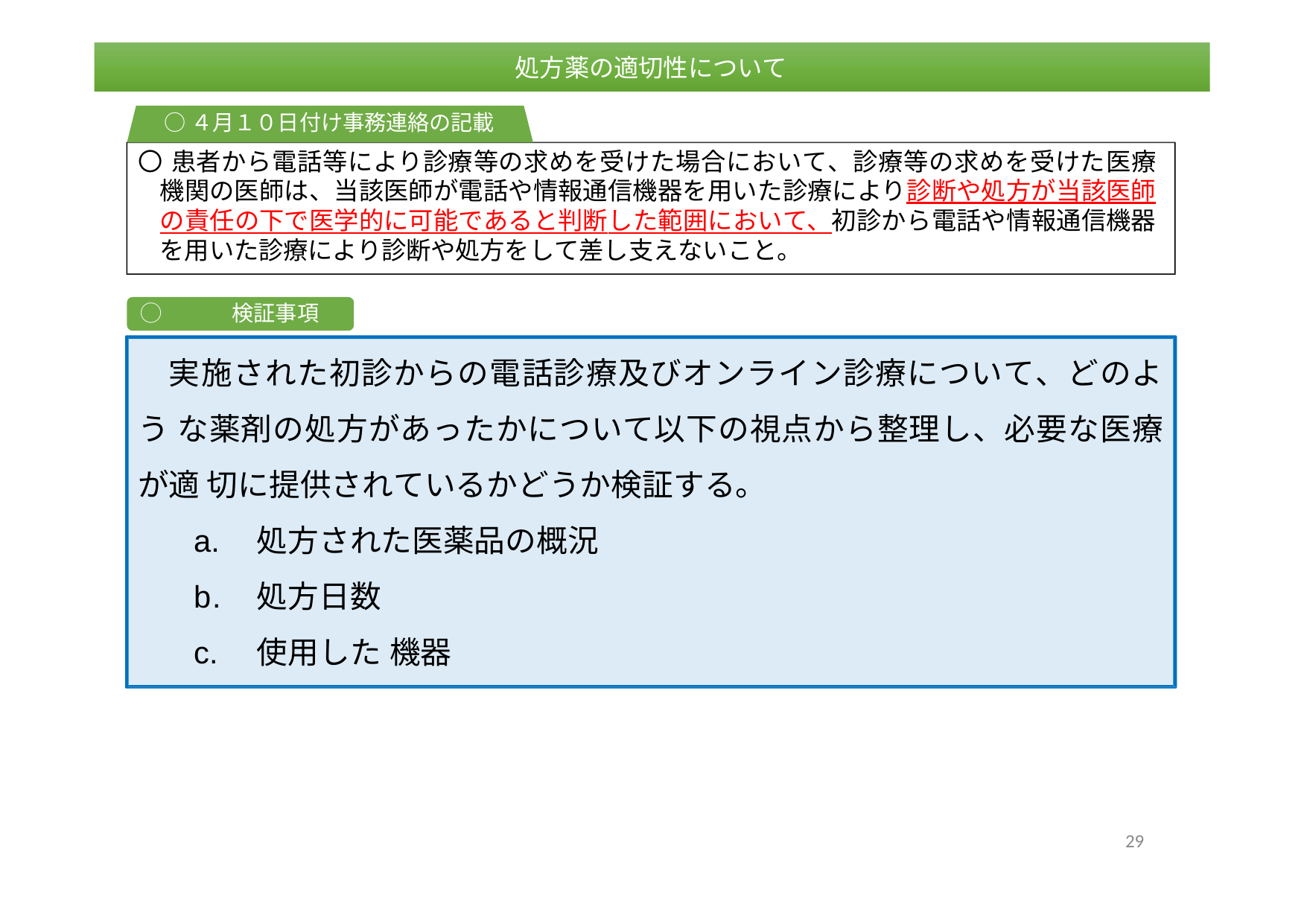

処方薬の適切性について

○４月１０日付け事務連絡の記載
〇 患者から電話等により診療等の求めを受けた場合において、診療等の求めを受けた医療 機関の医師は、当該医師が電話や情報通信機器を用いた診療により診断や処方が当該医師 の責任の下で医学的に可能であると判断した範囲において、初診から電話や情報通信機器 を用いた診療により診断や処方をして差し支えないこと。

◯	検証事項
実施された初診からの電話診療及びオンライン診療について、どのよう な薬剤の処方があったかについて以下の視点から整理し、必要な医療が適 切に提供されているかどうか検証する。
処方された医薬品の概況
処方日数
使用した  機器
処方薬の適切性について

29